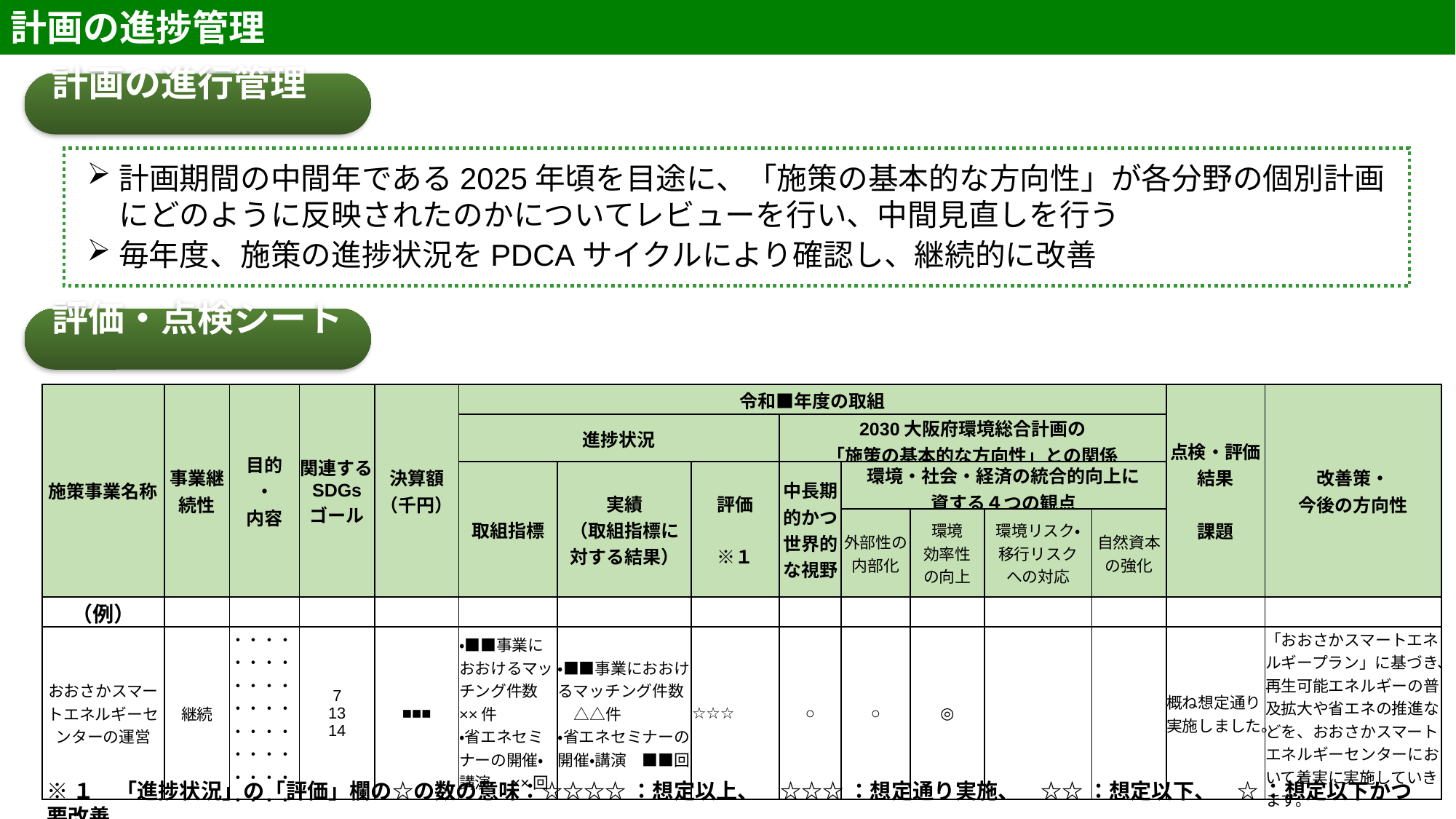

計画の進捗管理
計画の進行管理

計画期間の中間年である2025年頃を目途に、「施策の基本的な方向性」が各分野の個別計画にどのように反映されたのかについてレビューを行い、中間見直しを行う
毎年度、施策の進捗状況をPDCAサイクルにより確認し、継続的に改善
評価・点検シート
| 施策事業名称 | 事業継続性 | 目的 ・ 内容 | 関連するSDGs ゴール | 決算額 （千円） | 令和■年度の取組 |  |  |  |  |  |  |  | 点検・評価結果 課題 | 改善策・ 今後の方向性 |
| --- | --- | --- | --- | --- | --- | --- | --- | --- | --- | --- | --- | --- | --- | --- |
|  |  |  |  |  | 進捗状況 |  |  | 2030大阪府環境総合計画の 「施策の基本的な方向性」との関係 |  |  |  |  |  |  |
|  |  |  |  |  | 取組指標 | 実績 （取組指標に 対する結果） | 評価 ※１ | 中長期的かつ 世界的な視野 | 環境・社会・経済の統合的向上に 資する４つの観点 |  |  |  |  |  |
|  |  |  |  |  |  |  |  |  | 外部性の 内部化 | 環境 効率性 の向上 | 環境リスク・ 移行リスク への対応 | 自然資本 の強化 |  |  |
| （例） |  |  |  |  |  |  |  |  |  |  |  |  |  |  |
| おおさかスマートエネルギーセンターの運営 | 継続 | ・・・・・・・・・・・・・・・・・・・・・・・・・・・・・・・・・・・・ | 7 13 14 | ■■■ | ・■■事業におおけるマッチング件数　××件 ・省エネセミナーの開催・講演　××回 | ・■■事業におおけるマッチング件数　△△件 ・省エネセミナーの開催・講演　■■回 | ☆☆☆ | ○ | ○ | ◎ |  |  | 概ね想定通り実施しました。 | 「おおさかスマートエネルギープラン」に基づき、再生可能エネルギーの普及拡大や省エネの推進などを、おおさかスマートエネルギーセンターにおいて着実に実施していきます。 |
※１　「進捗状況」の「評価」欄の☆の数の意味：☆☆☆☆ ：想定以上、　☆☆☆ ：想定通り実施、　☆☆ ：想定以下、　☆ ：想定以下かつ要改善